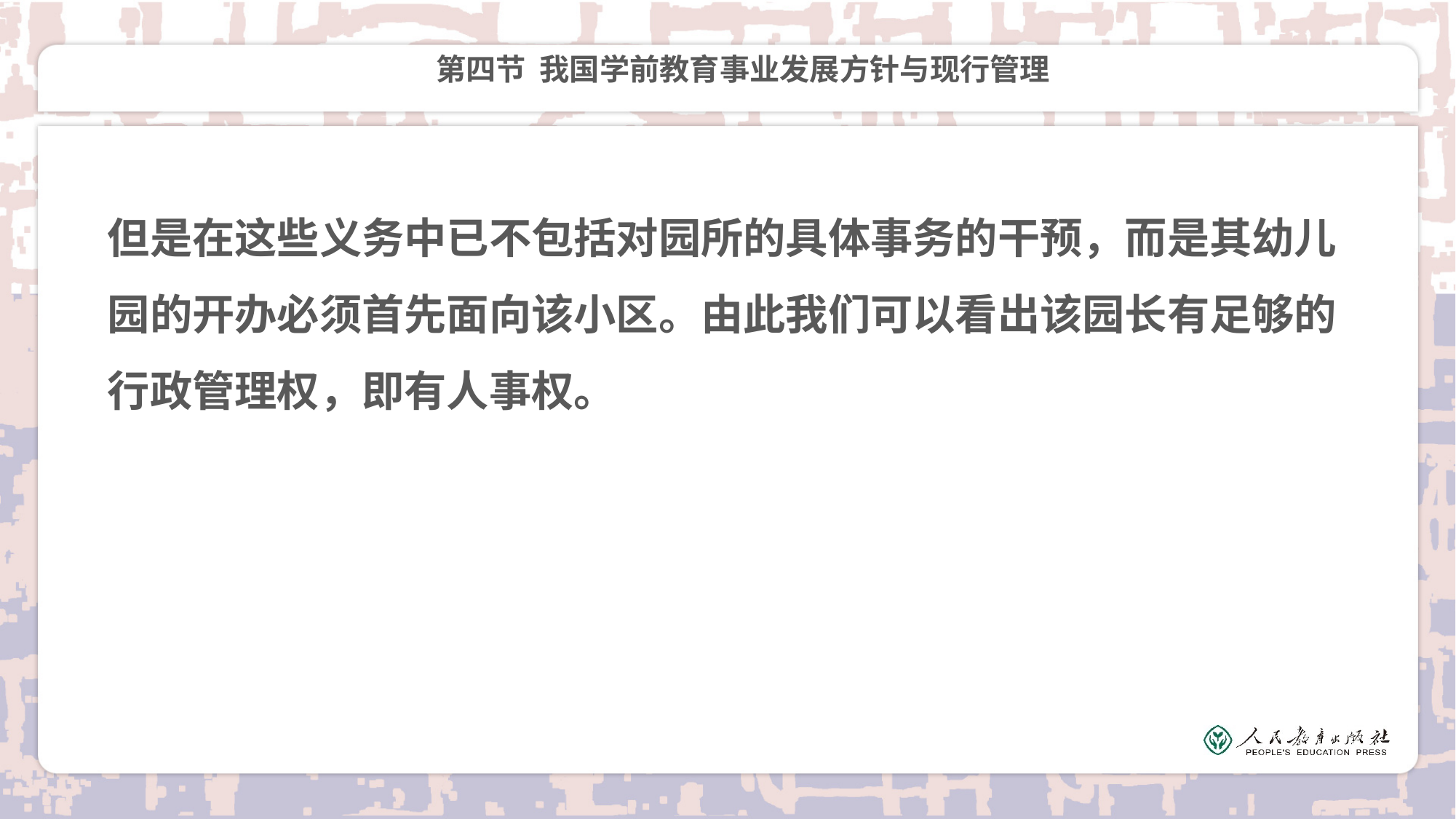

# 第四节  我国学前教育事业发展方针与现行管理
但是在这些义务中已不包括对园所的具体事务的干预，而是其幼儿园的开办必须首先面向该小区。由此我们可以看出该园长有足够的行政管理权，即有人事权。